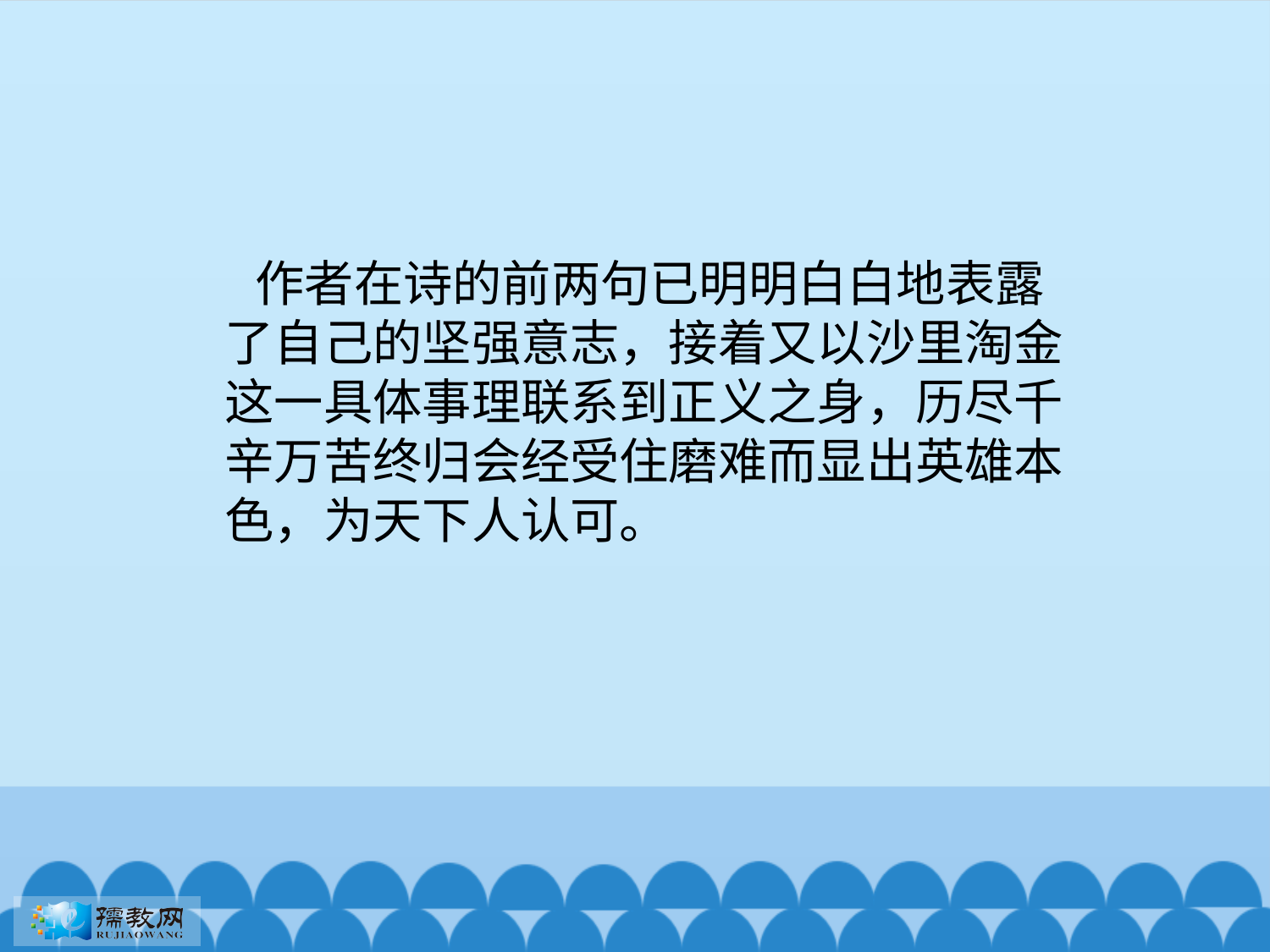

作者在诗的前两句已明明白白地表露了自己的坚强意志，接着又以沙里淘金这一具体事理联系到正义之身，历尽千辛万苦终归会经受住磨难而显出英雄本色，为天下人认可。